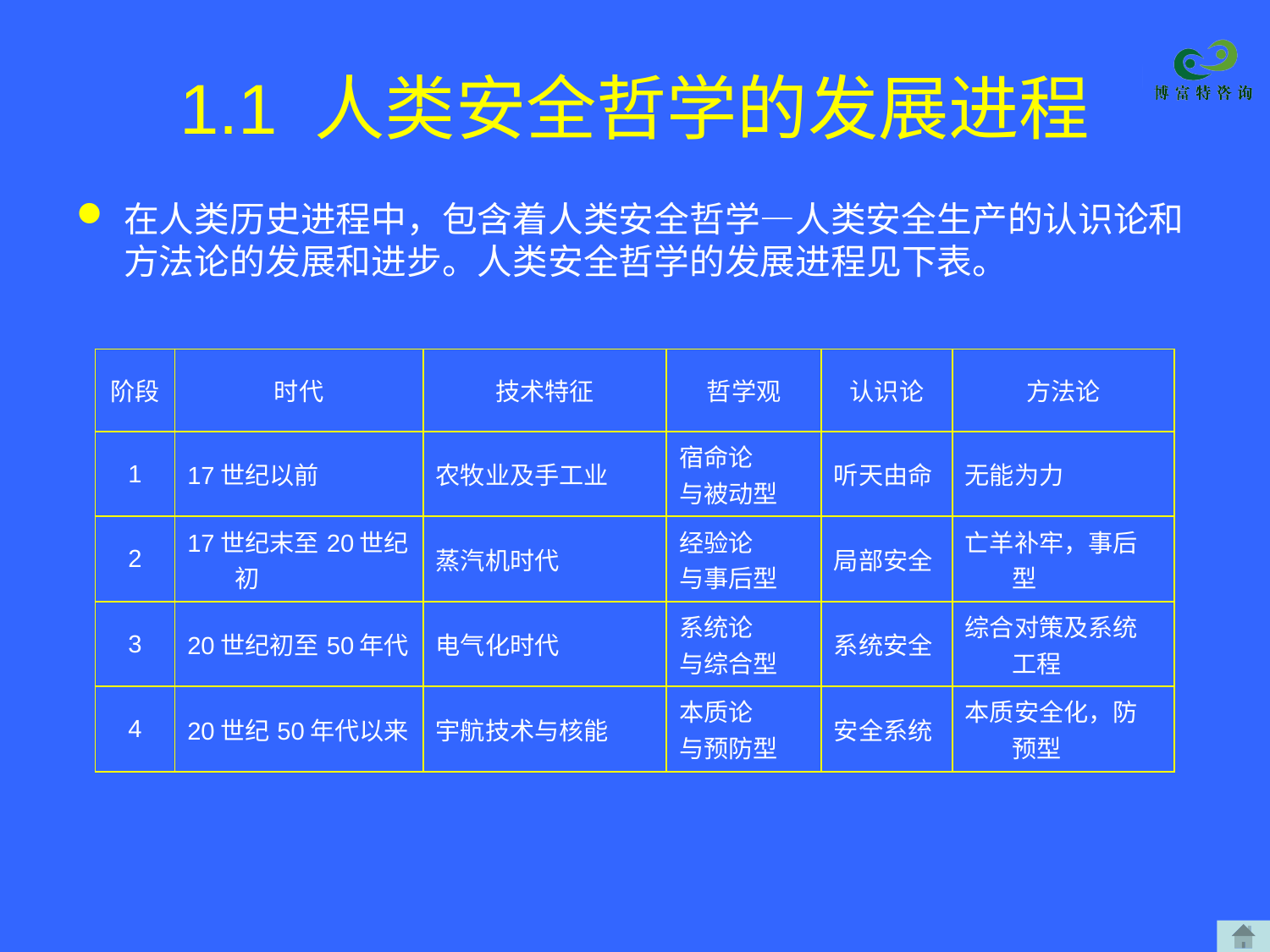

# 1.1 人类安全哲学的发展进程
在人类历史进程中，包含着人类安全哲学—人类安全生产的认识论和方法论的发展和进步。人类安全哲学的发展进程见下表。
| 阶段 | 时代 | 技术特征 | 哲学观 | 认识论 | 方法论 |
| --- | --- | --- | --- | --- | --- |
| 1 | 17世纪以前 | 农牧业及手工业 | 宿命论 与被动型 | 听天由命 | 无能为力 |
| 2 | 17世纪末至20世纪初 | 蒸汽机时代 | 经验论 与事后型 | 局部安全 | 亡羊补牢，事后型 |
| 3 | 20世纪初至50年代 | 电气化时代 | 系统论 与综合型 | 系统安全 | 综合对策及系统工程 |
| 4 | 20世纪50年代以来 | 宇航技术与核能 | 本质论 与预防型 | 安全系统 | 本质安全化，防预型 |

5